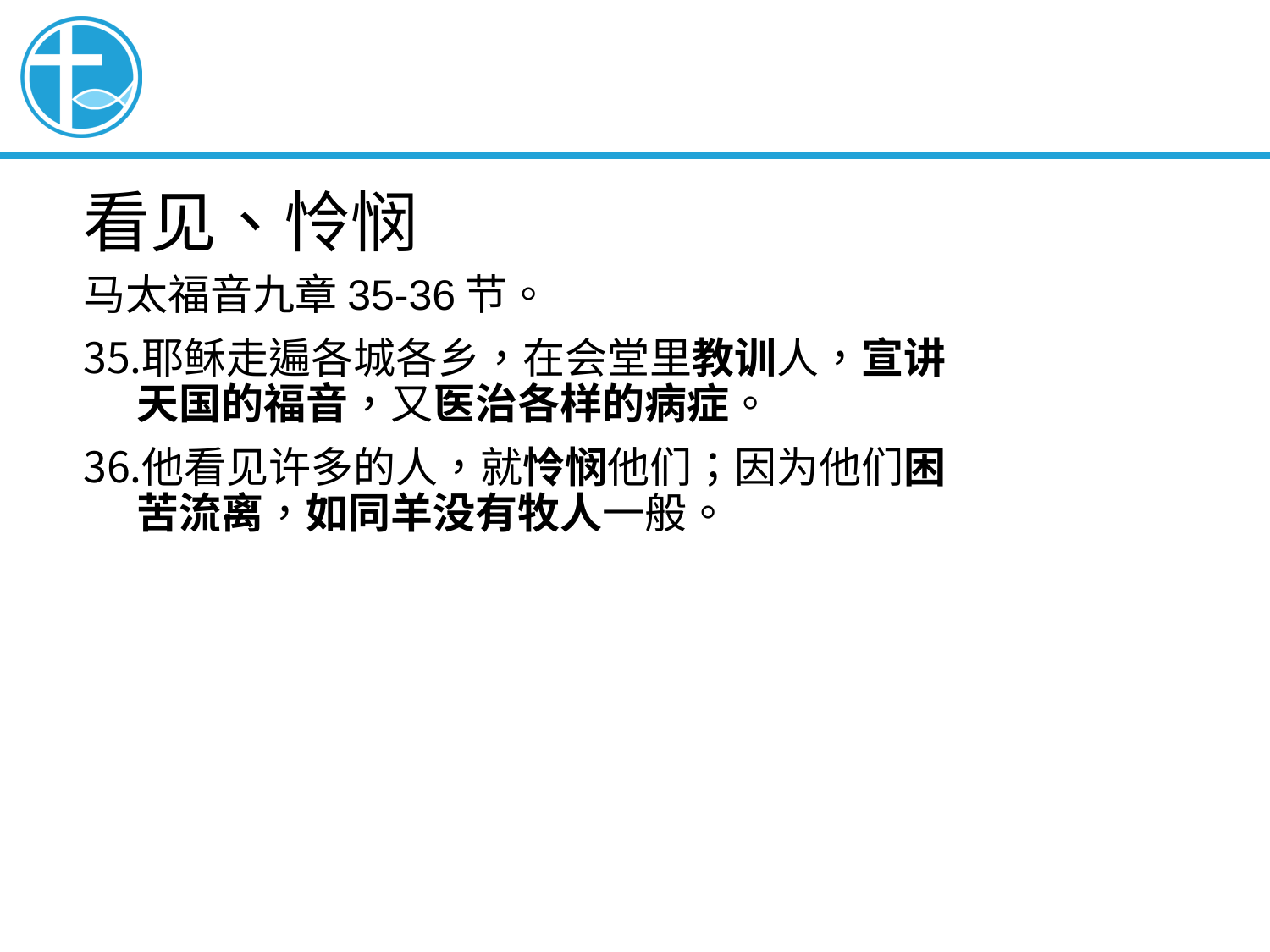

# 看见、怜悯
马太福音九章35-36节。
耶稣走遍各城各乡，在会堂里教训人，宣讲天国的福音，又医治各样的病症。
他看见许多的人，就怜悯他们；因为他们困苦流离，如同羊没有牧人一般。